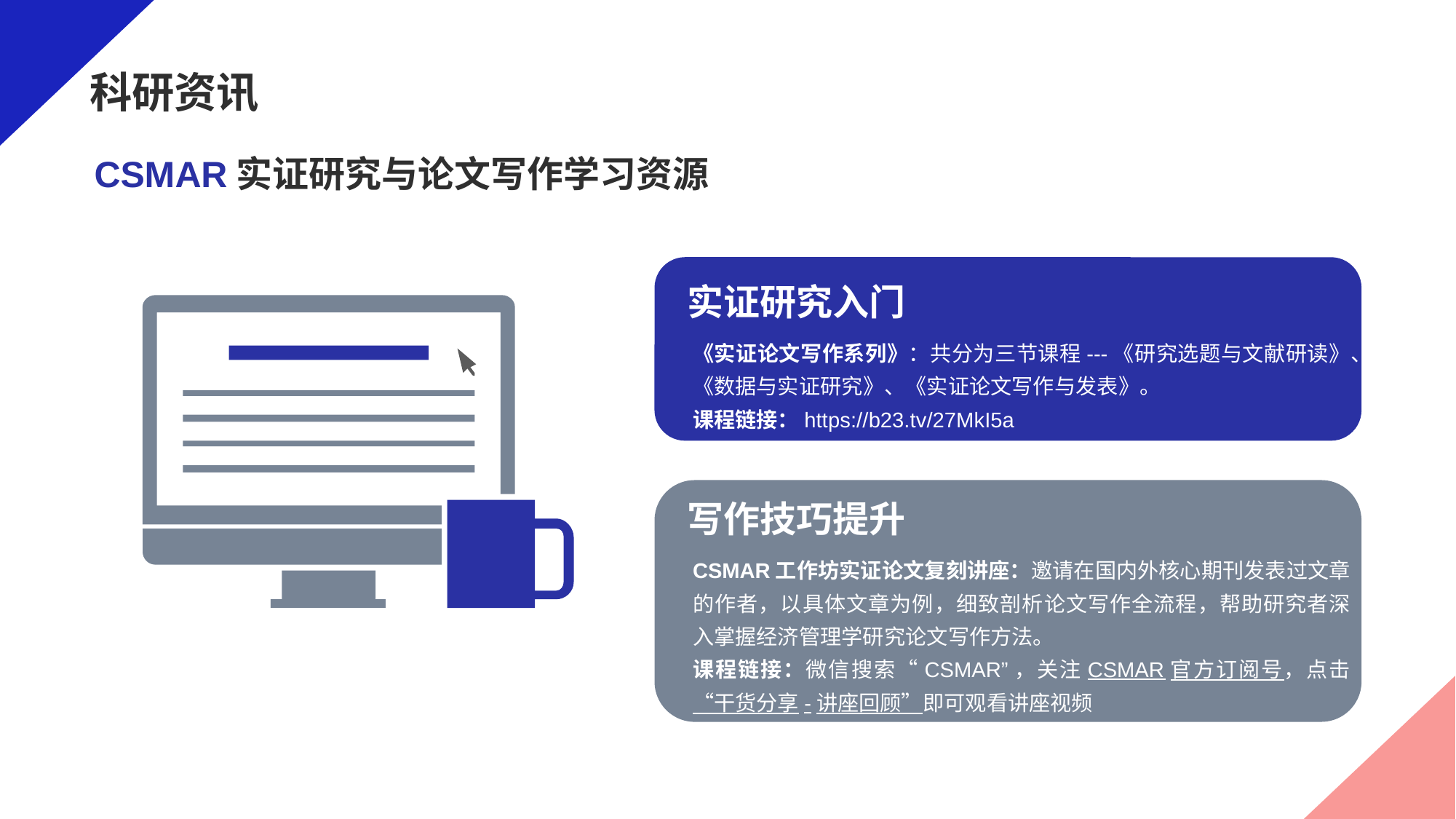

# 科研资讯

CSMAR实证研究与论文写作学习资源

实证研究入门
《实证论文写作系列》：共分为三节课程---《研究选题与文献研读》、《数据与实证研究》、《实证论文写作与发表》。
课程链接：https://b23.tv/27MkI5a

写作技巧提升
CSMAR工作坊实证论文复刻讲座：邀请在国内外核心期刊发表过文章的作者，以具体文章为例，细致剖析论文写作全流程，帮助研究者深入掌握经济管理学研究论文写作方法。
课程链接：微信搜索“CSMAR”，关注CSMAR官方订阅号，点击“干货分享-讲座回顾”即可观看讲座视频